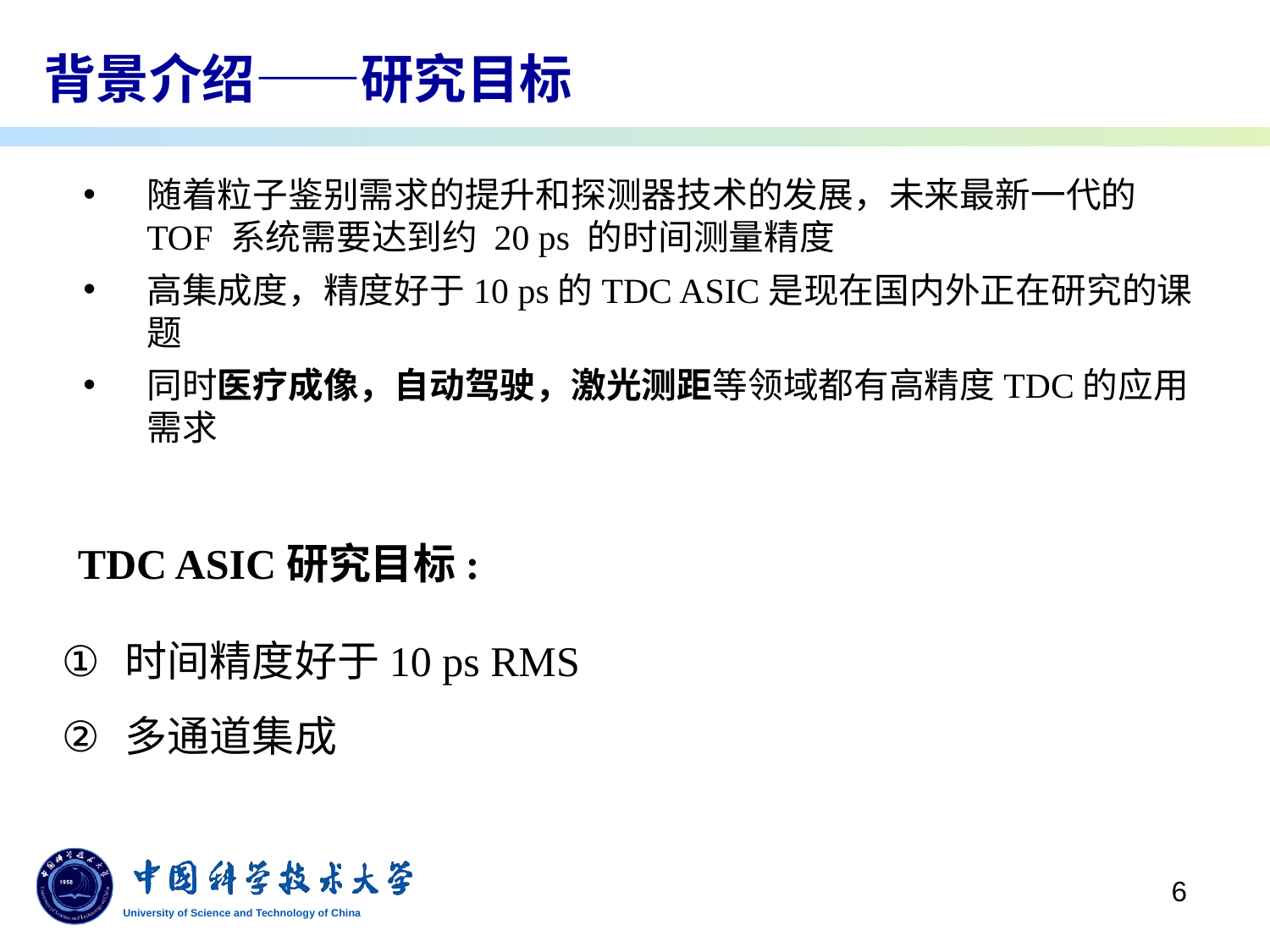

# 背景介绍——研究目标
随着粒子鉴别需求的提升和探测器技术的发展，未来最新一代的 TOF 系统需要达到约 20 ps 的时间测量精度
高集成度，精度好于10 ps的TDC ASIC是现在国内外正在研究的课题
同时医疗成像，自动驾驶，激光测距等领域都有高精度TDC的应用需求

TDC ASIC研究目标:
时间精度好于10 ps RMS
多通道集成